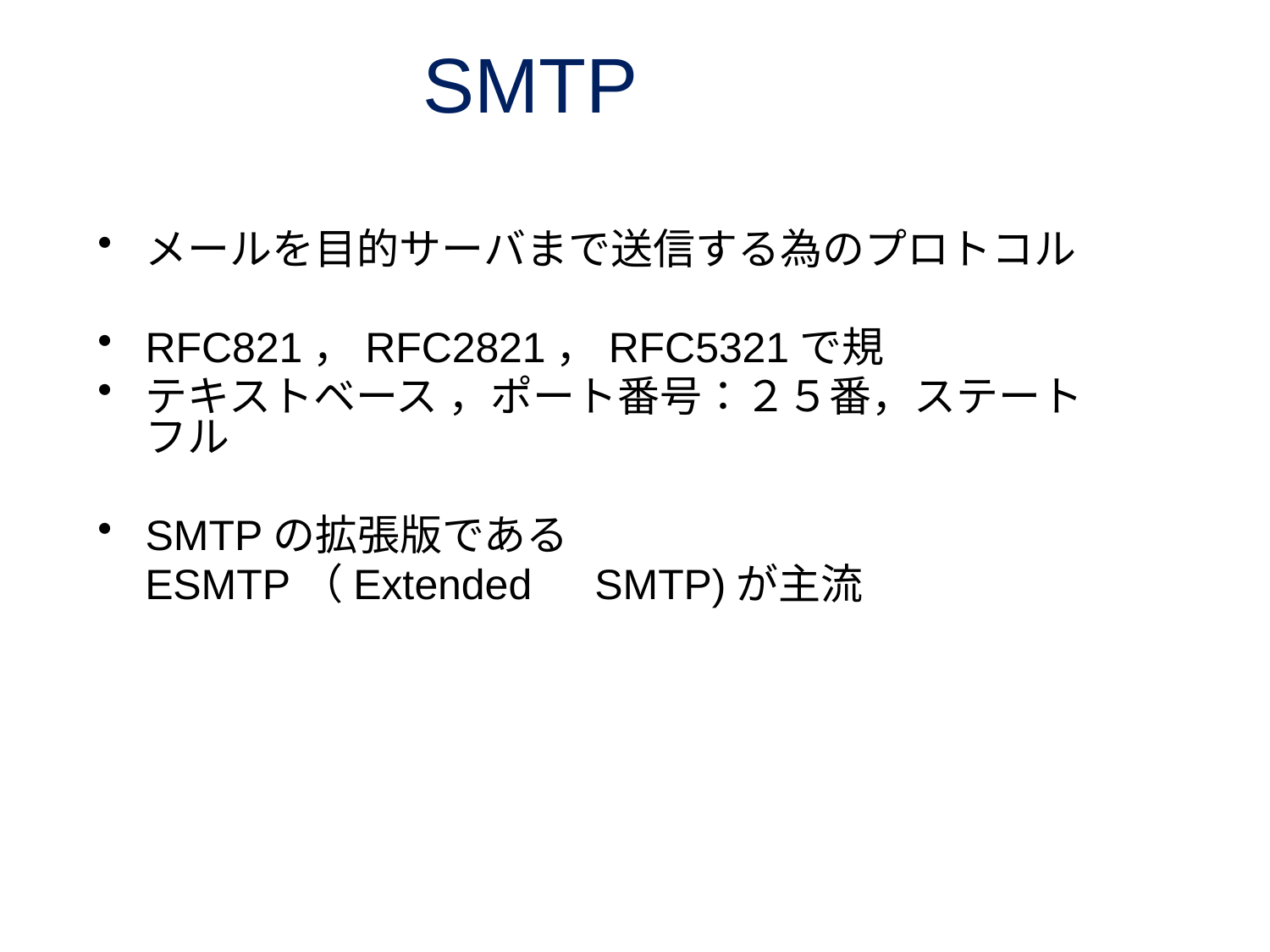

# SMTP
メールを目的サーバまで送信する為のプロトコル

RFC821，RFC2821，RFC5321で規
テキストベース ，ポート番号：２５番，ステートフル

SMTPの拡張版である
    ESMTP（Extended　SMTP)が主流